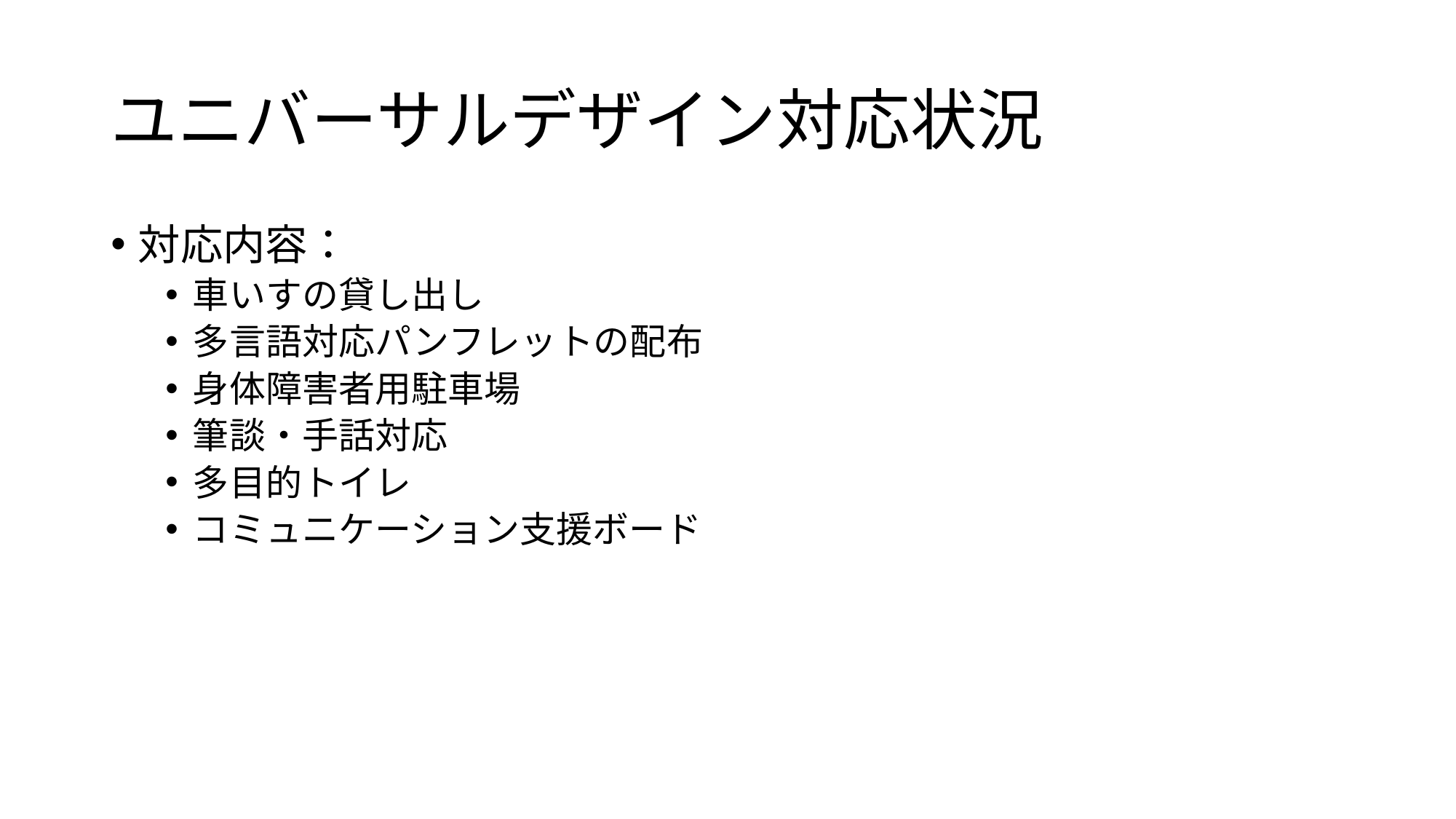

# ユニバーサルデザイン対応状況
対応内容：
車いすの貸し出し
多言語対応パンフレットの配布
身体障害者用駐車場
筆談・手話対応
多目的トイレ
コミュニケーション支援ボード